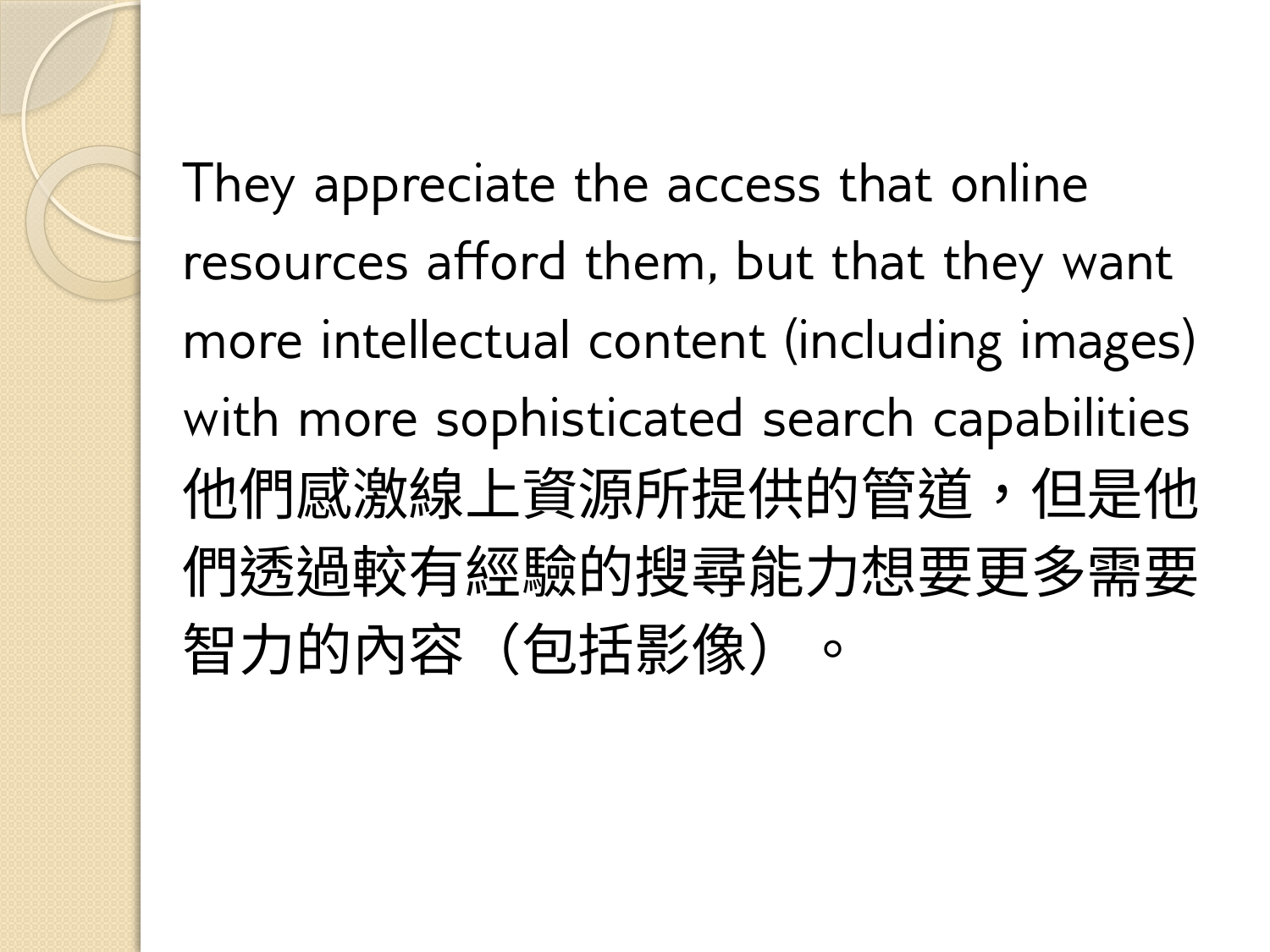

They appreciate the access that online
resources afford them, but that they want
more intellectual content (including images)
with more sophisticated search capabilities
他們感激線上資源所提供的管道，但是他
們透過較有經驗的搜尋能力想要更多需要
智力的內容（包括影像）。